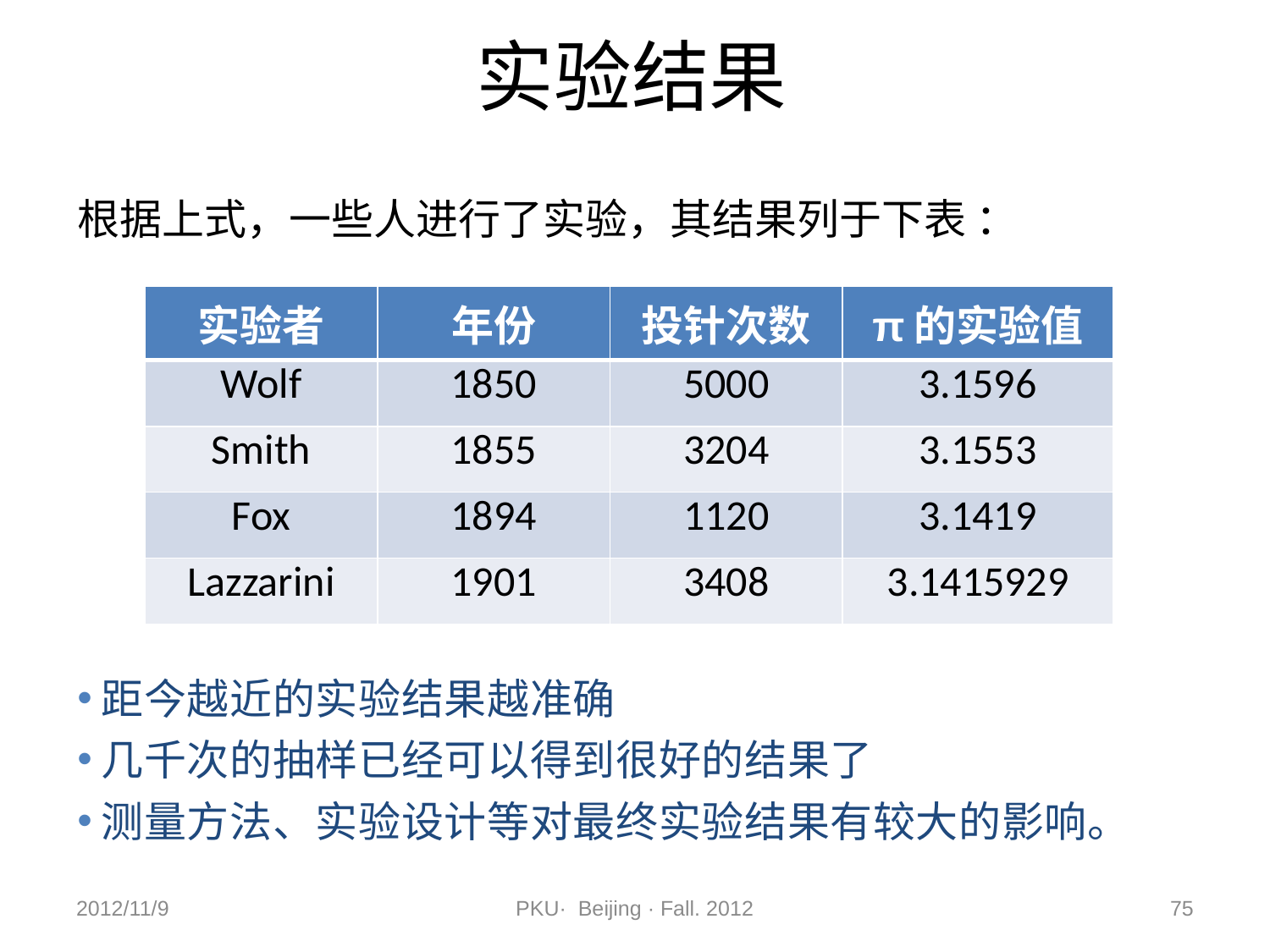

# 实验结果
根据上式，一些人进行了实验，其结果列于下表 ：
| 实验者 | 年份 | 投针次数 | π的实验值 |
| --- | --- | --- | --- |
| Wolf | 1850 | 5000 | 3.1596 |
| Smith | 1855 | 3204 | 3.1553 |
| Fox | 1894 | 1120 | 3.1419 |
| Lazzarini | 1901 | 3408 | 3.1415929 |
距今越近的实验结果越准确
几千次的抽样已经可以得到很好的结果了
测量方法、实验设计等对最终实验结果有较大的影响。
2012/11/9
PKU·  Beijing · Fall. 2012
75